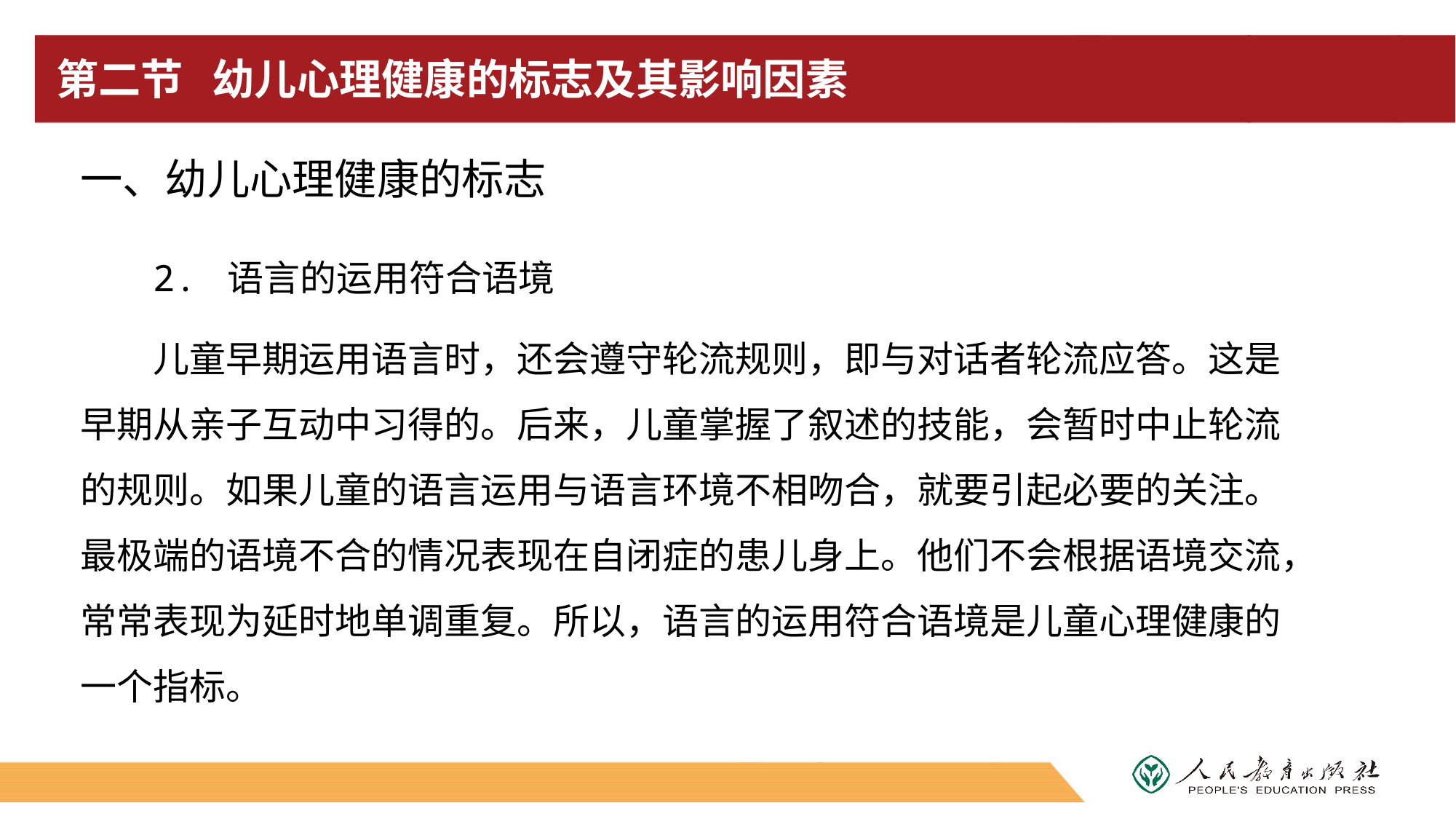

# 第二节   幼儿心理健康的标志及其影响因素
一、幼儿心理健康的标志
2. 语言的运用符合语境
儿童早期运用语言时，还会遵守轮流规则，即与对话者轮流应答。这是早期从亲子互动中习得的。后来，儿童掌握了叙述的技能，会暂时中止轮流的规则。如果儿童的语言运用与语言环境不相吻合，就要引起必要的关注。最极端的语境不合的情况表现在自闭症的患儿身上。他们不会根据语境交流，常常表现为延时地单调重复。所以，语言的运用符合语境是儿童心理健康的一个指标。